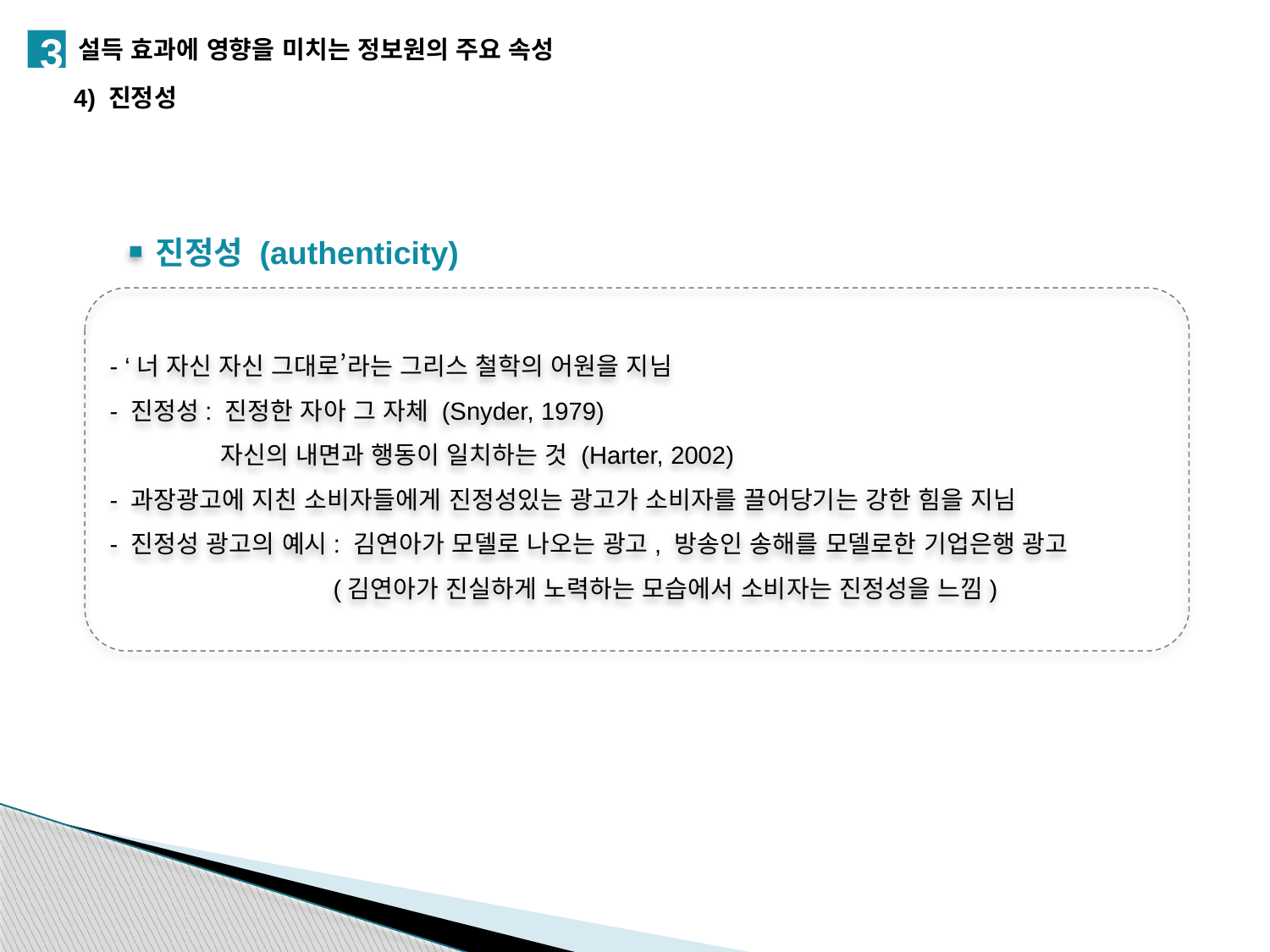

3
설득 효과에 영향을 미치는 정보원의 주요 속성

4) 진정성
진정성 (authenticity)

- ‘너 자신 자신 그대로’라는 그리스 철학의 어원을 지님
- 진정성: 진정한 자아 그 자체 (Snyder, 1979)
               자신의 내면과 행동이 일치하는 것 (Harter, 2002)
- 과장광고에 지친 소비자들에게 진정성있는 광고가 소비자를 끌어당기는 강한 힘을 지님
- 진정성 광고의 예시: 김연아가 모델로 나오는 광고, 방송인 송해를 모델로한 기업은행 광고
                                (김연아가 진실하게 노력하는 모습에서 소비자는 진정성을 느낌)